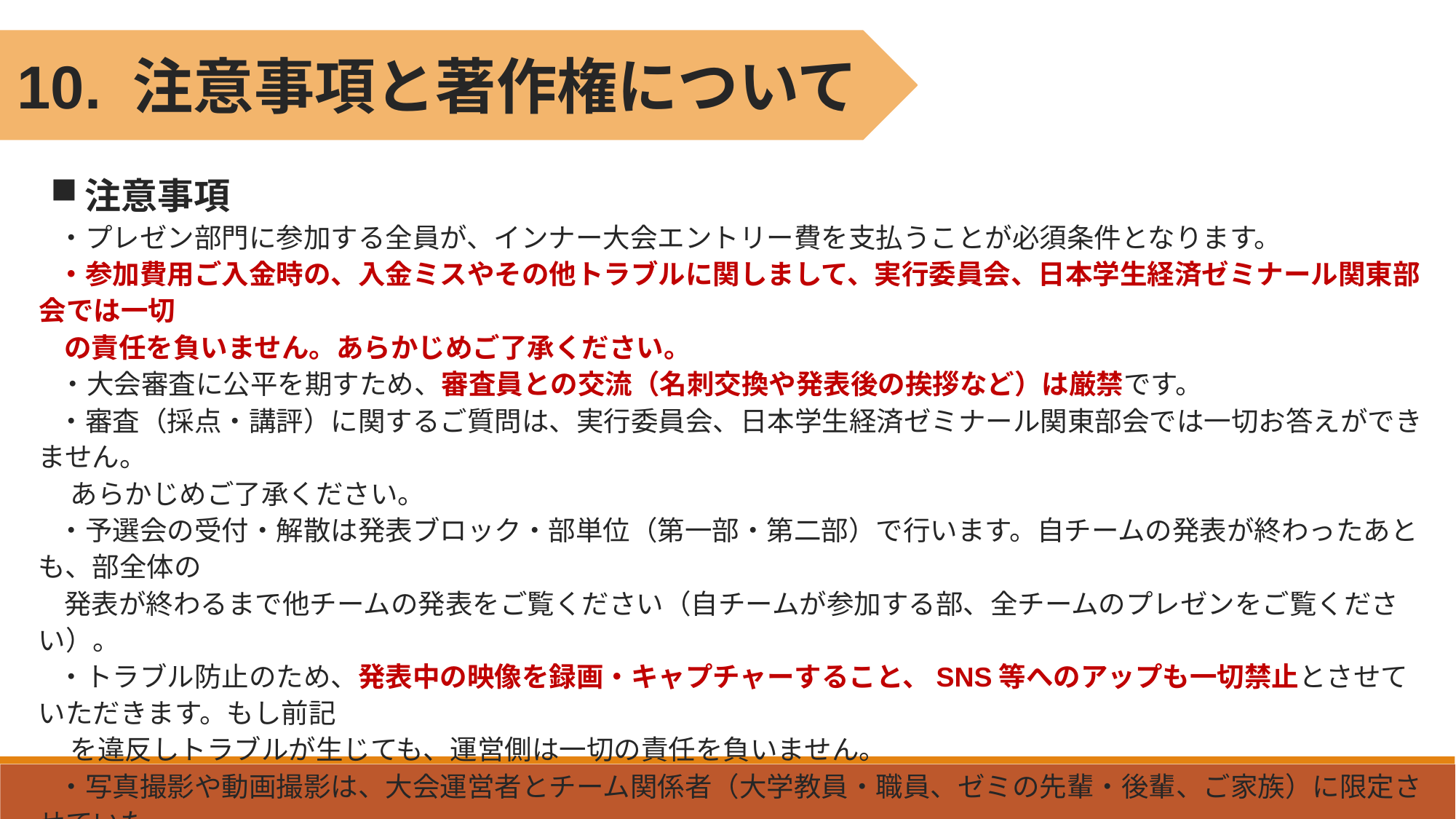

10. 注意事項と著作権について
注意事項
　・プレゼン部門に参加する全員が、インナー大会エントリー費を支払うことが必須条件となります。
　・参加費用ご入金時の、入金ミスやその他トラブルに関しまして、実行委員会、日本学生経済ゼミナール関東部会では一切
　 の責任を負いません。あらかじめご了承ください。
　・大会審査に公平を期すため、審査員との交流（名刺交換や発表後の挨拶など）は厳禁です。
　・審査（採点・講評）に関するご質問は、実行委員会、日本学生経済ゼミナール関東部会では一切お答えができません。
 　あらかじめご了承ください。
　・予選会の受付・解散は発表ブロック・部単位（第一部・第二部）で行います。自チームの発表が終わったあとも、部全体の
　 発表が終わるまで他チームの発表をご覧ください（自チームが参加する部、全チームのプレゼンをご覧ください）。
　・トラブル防止のため、発表中の映像を録画・キャプチャーすること、SNS等へのアップも一切禁止とさせていただきます。もし前記
 　を違反しトラブルが生じても、運営側は一切の責任を負いません。
　・写真撮影や動画撮影は、大会運営者とチーム関係者（大学教員・職員、ゼミの先輩・後輩、ご家族）に限定させていた
　 だきます。なお、フラッシュ撮影、録音等は禁止とさせていただきます。
　・撮影の際は、ゼミ関係者以外の人物（他チーム・大会運営者・審査員など）が写り込まないよう、十分ご注意ください。また、
 　撮影された写真や動画について（SNSへの投稿などにより）トラブルが生じても、運営側は一切の責任を負いません。